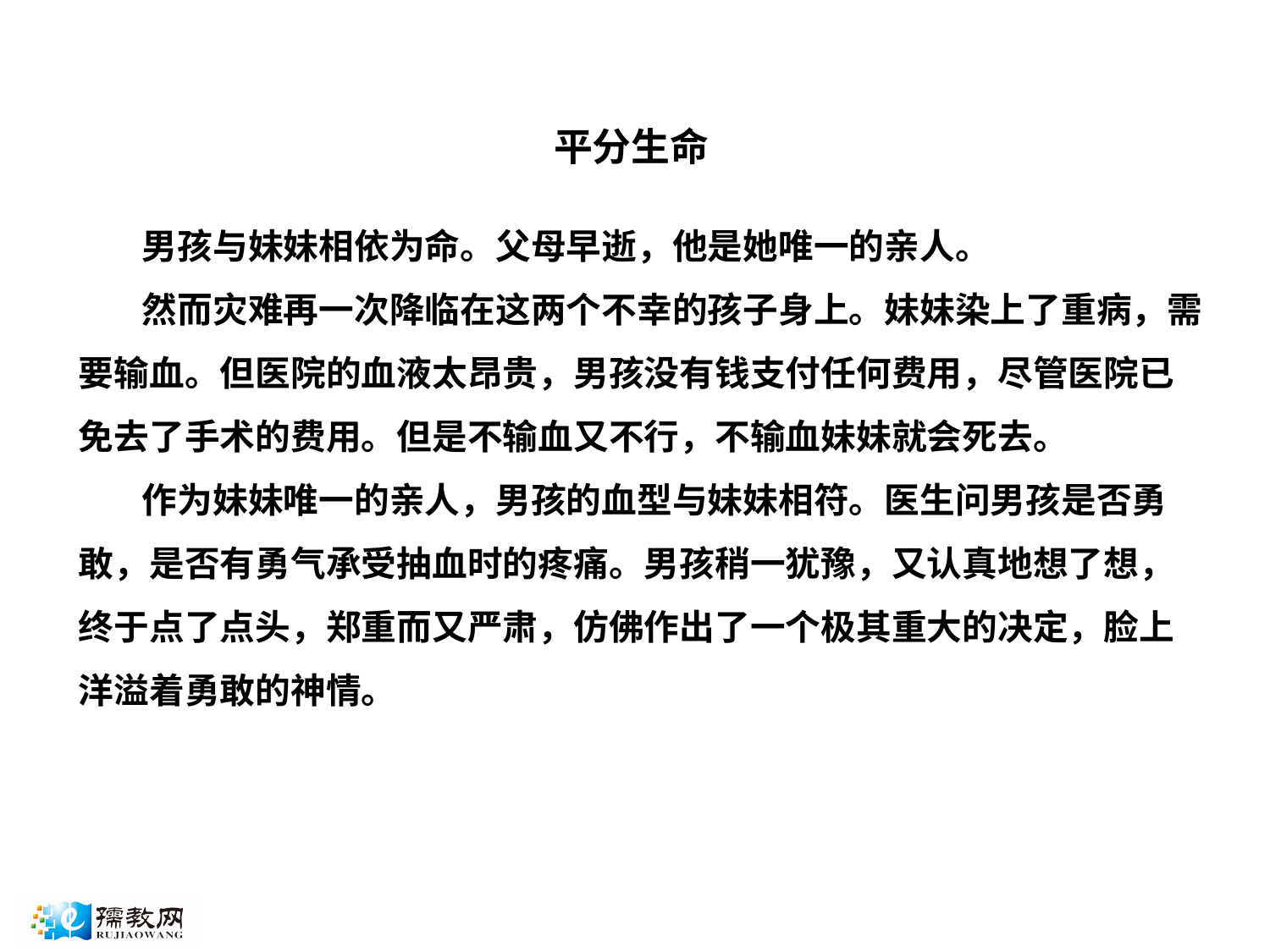

平分生命
男孩与妹妹相依为命。父母早逝，他是她唯一的亲人。
然而灾难再一次降临在这两个不幸的孩子身上。妹妹染上了重病，需要输血。但医院的血液太昂贵，男孩没有钱支付任何费用，尽管医院已免去了手术的费用。但是不输血又不行，不输血妹妹就会死去。
作为妹妹唯一的亲人，男孩的血型与妹妹相符。医生问男孩是否勇敢，是否有勇气承受抽血时的疼痛。男孩稍一犹豫，又认真地想了想，终于点了点头，郑重而又严肃，仿佛作出了一个极其重大的决定，脸上洋溢着勇敢的神情。